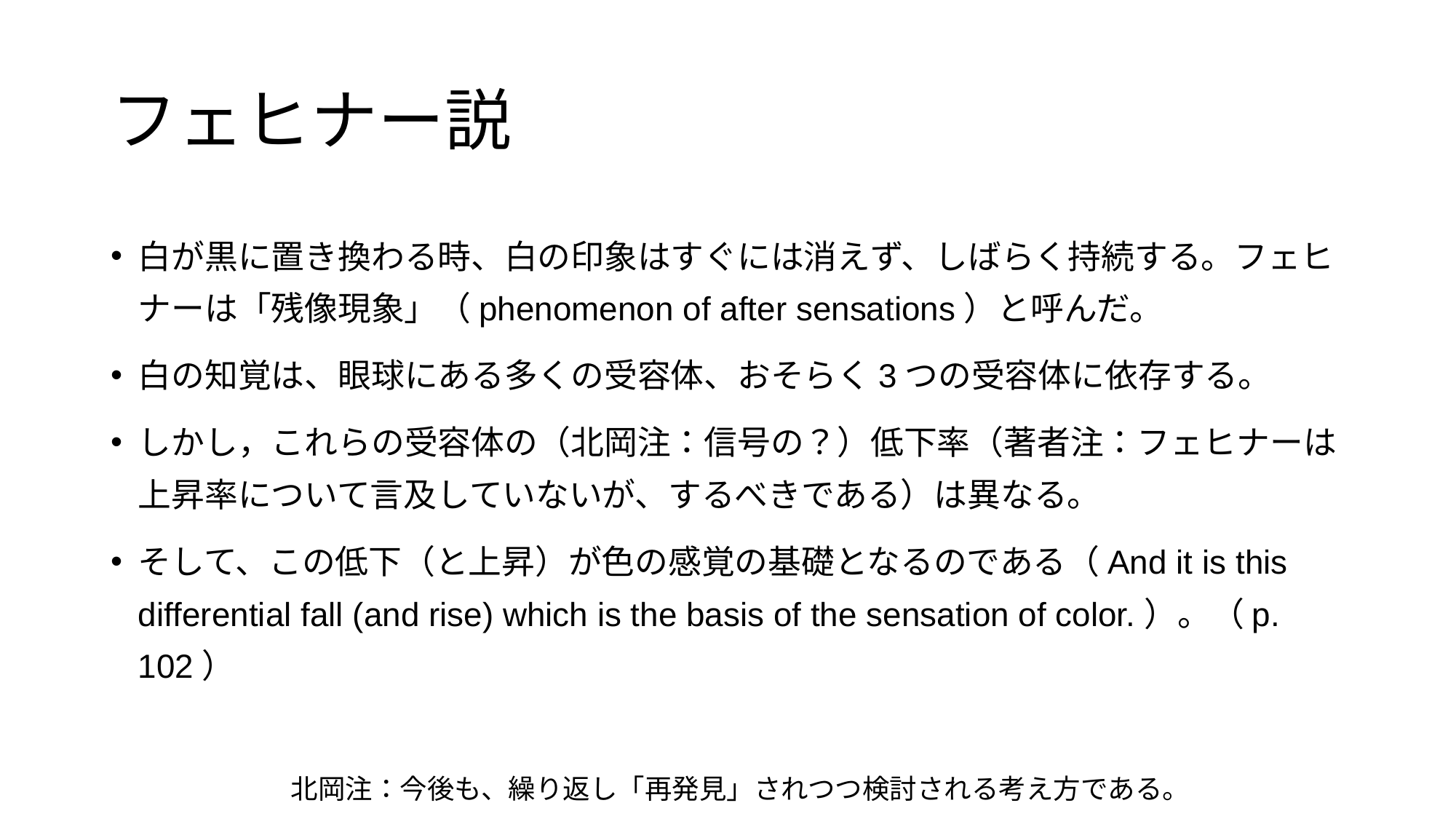

# フェヒナー説
白が黒に置き換わる時、白の印象はすぐには消えず、しばらく持続する。フェヒナーは「残像現象」（phenomenon of after sensations）と呼んだ。
白の知覚は、眼球にある多くの受容体、おそらく3つの受容体に依存する。
しかし，これらの受容体の（北岡注：信号の？）低下率（著者注：フェヒナーは上昇率について言及していないが、するべきである）は異なる。
そして、この低下（と上昇）が色の感覚の基礎となるのである（And it is this differential fall (and rise) which is the basis of the sensation of color.）。（p. 102）
北岡注：今後も、繰り返し「再発見」されつつ検討される考え方である。